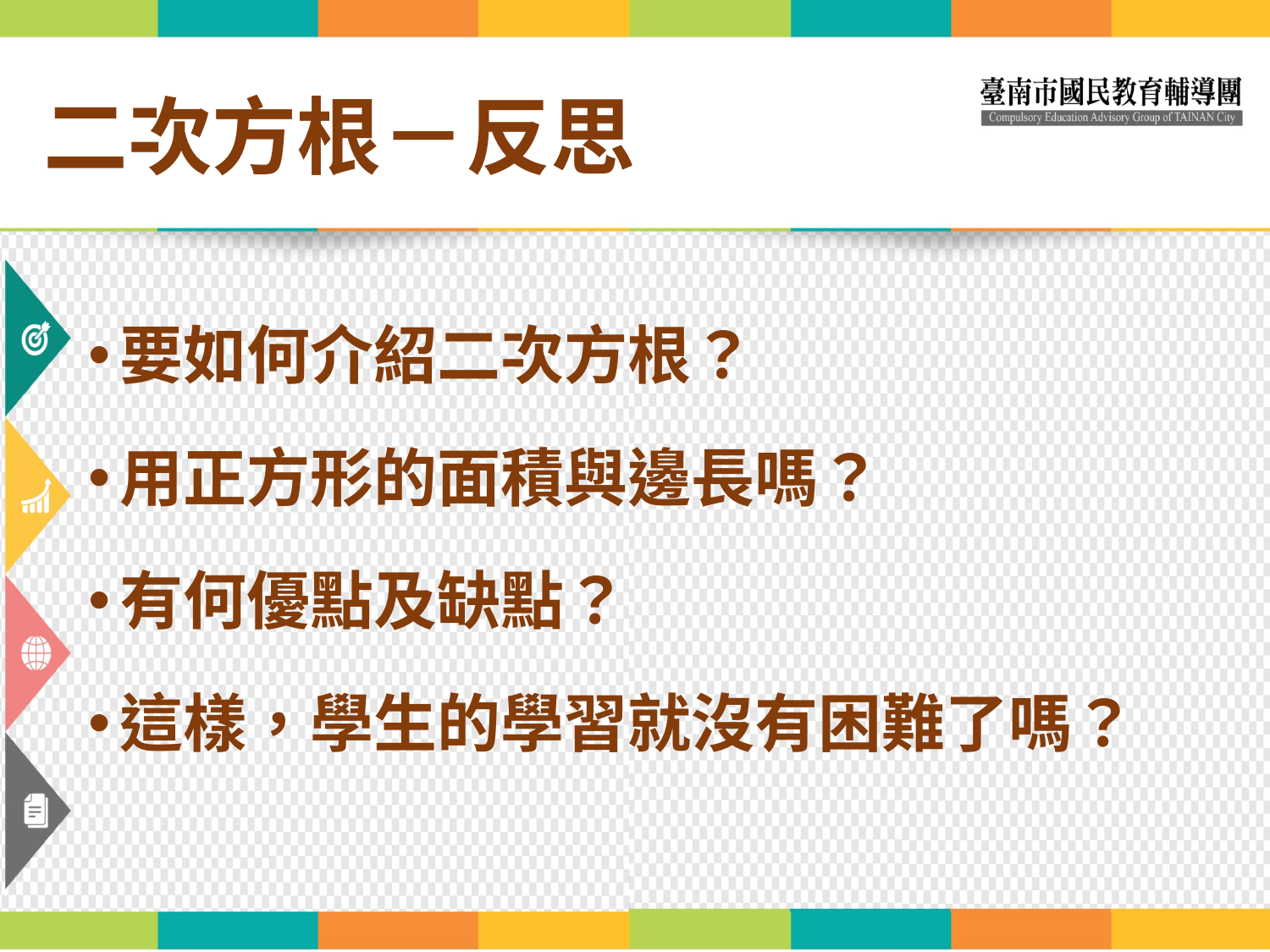

# 二次方根－反思
要如何介紹二次方根？

用正方形的面積與邊長嗎？

有何優點及缺點？

這樣，學生的學習就沒有困難了嗎？